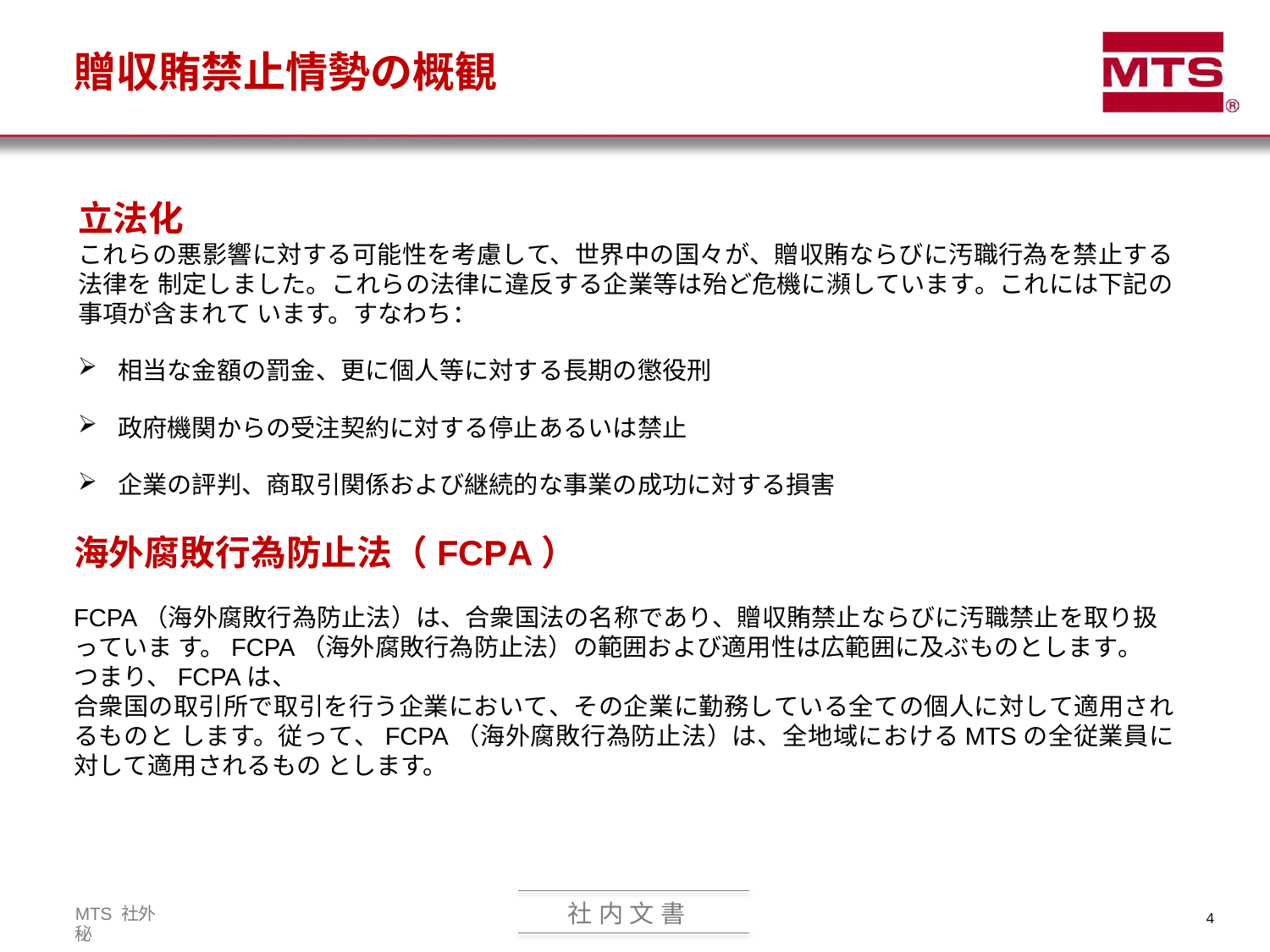

# 贈収賄禁止情勢の概観
立法化
これらの悪影響に対する可能性を考慮して、世界中の国々が、贈収賄ならびに汚職行為を禁止する法律を 制定しました。これらの法律に違反する企業等は殆ど危機に瀕しています。これには下記の事項が含まれて います。すなわち：

相当な金額の罰金、更に個人等に対する長期の懲役刑

政府機関からの受注契約に対する停止あるいは禁止

企業の評判、商取引関係および継続的な事業の成功に対する損害

海外腐敗行為防止法（FCPA）
FCPA（海外腐敗行為防止法）は、合衆国法の名称であり、贈収賄禁止ならびに汚職禁止を取り扱っていま す。FCPA（海外腐敗行為防止法）の範囲および適用性は広範囲に及ぶものとします。つまり、FCPAは、
合衆国の取引所で取引を行う企業において、その企業に勤務している全ての個人に対して適用されるものと します。従って、FCPA（海外腐敗行為防止法）は、全地域におけるMTSの全従業員に対して適用されるもの とします。
社 内 文 書
MTS 社外秘
4